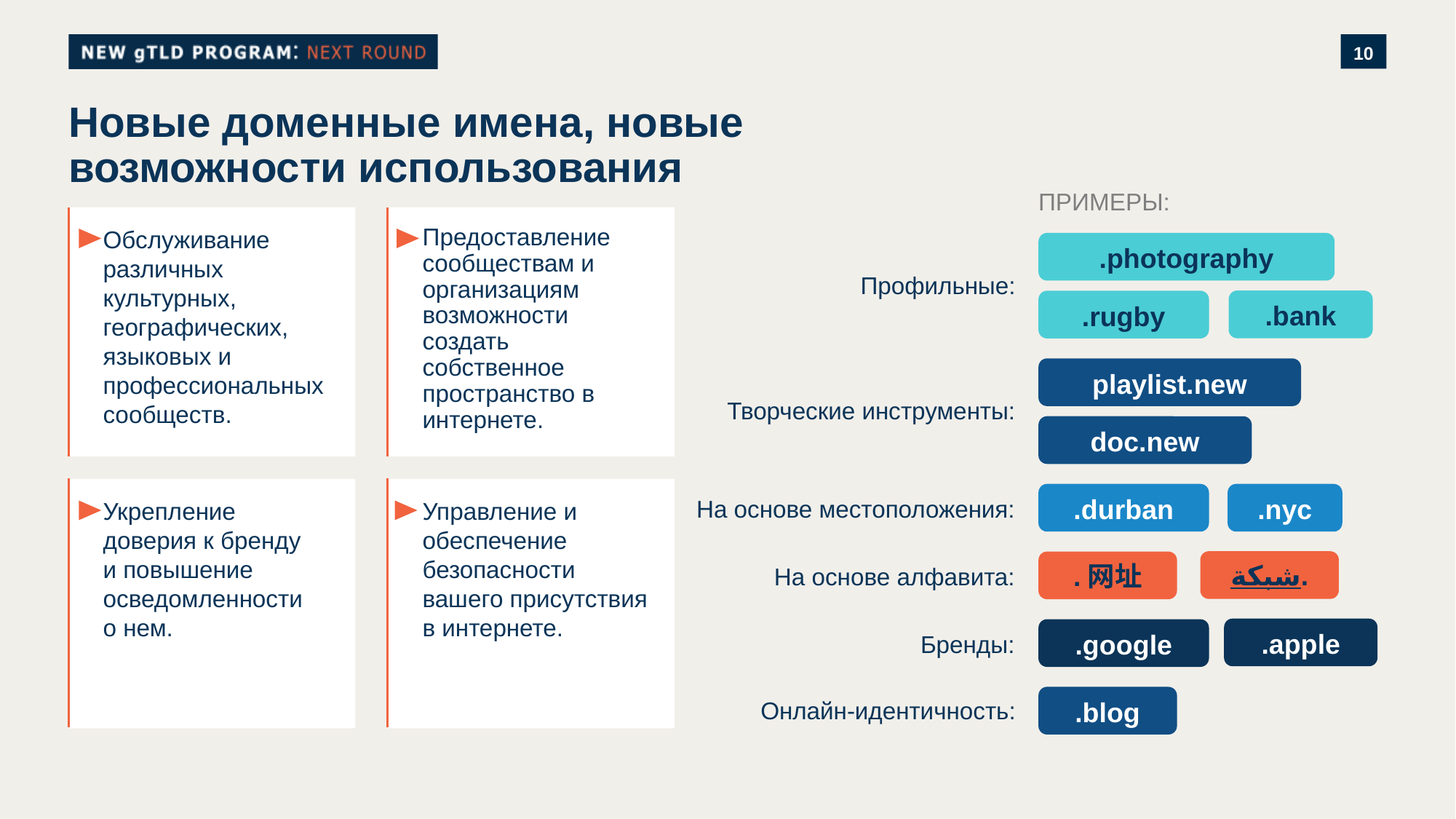

# Новые доменные имена, новые возможности использования
ПРИМЕРЫ:
Обслуживание различных культурных, географических, языковых и профессиональных сообществ.
Предоставление сообществам и организациям возможности создать собственное пространство в интернете.

.photography
Профильные:
.bank
.rugby
playlist.new
Творческие инструменты:
doc.new
Укрепление доверия к бренду и повышение осведомленности о нем.
Управление и обеспечение безопасности вашего присутствия в интернете.
.durban
.nyc
На основе местоположения:

شبكة.
.网址
На основе алфавита:
.apple
.google
Бренды:
.blog
Онлайн-идентичность: